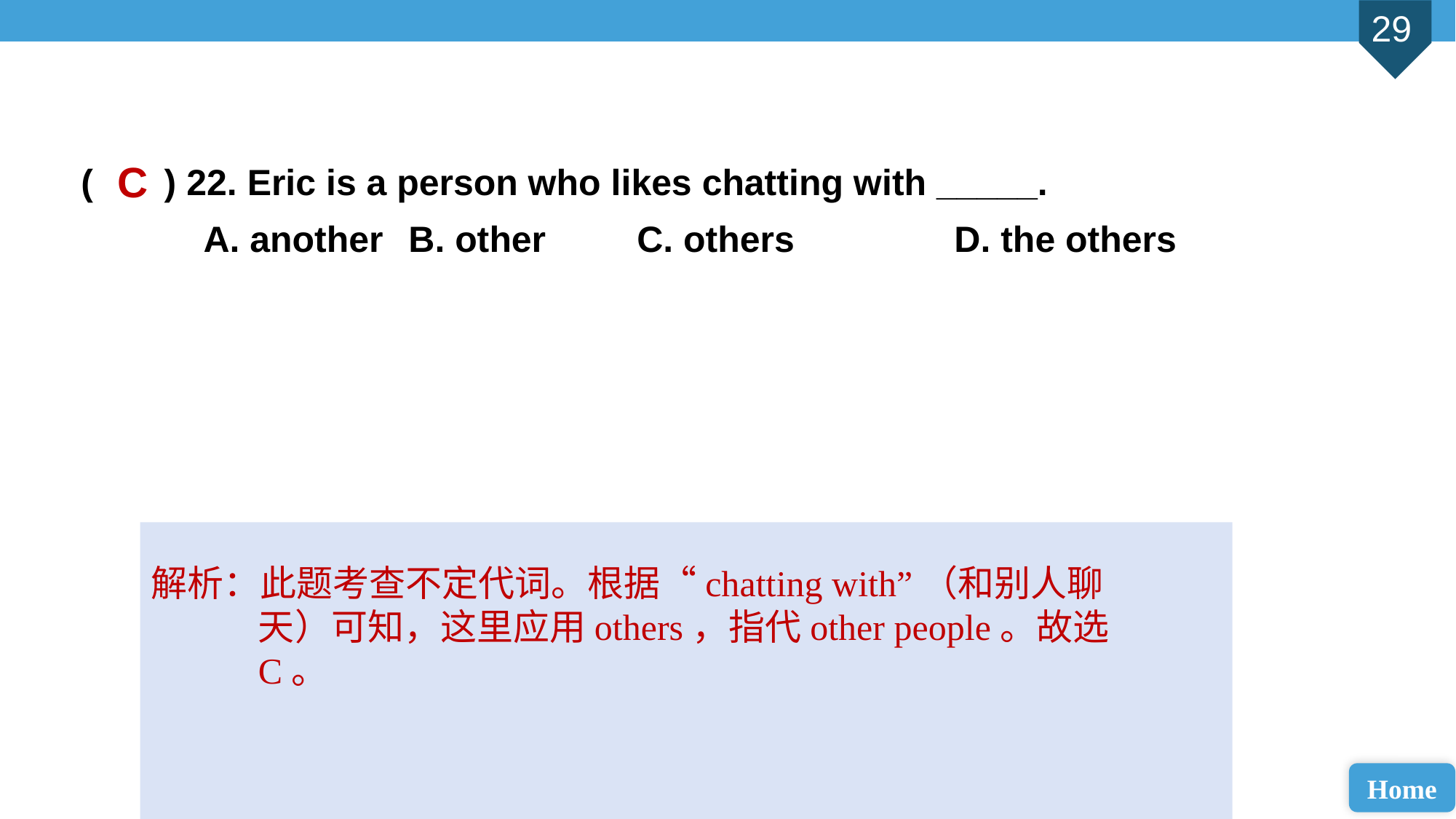

(       ) 22. Eric is a person who likes chatting with _____.
            A. another 	B. other	 C. others 		D. the others
C

解析：此题考查不定代词。根据“chatting with”（和别人聊天）可知，这里应用others，指代other people。故选C。